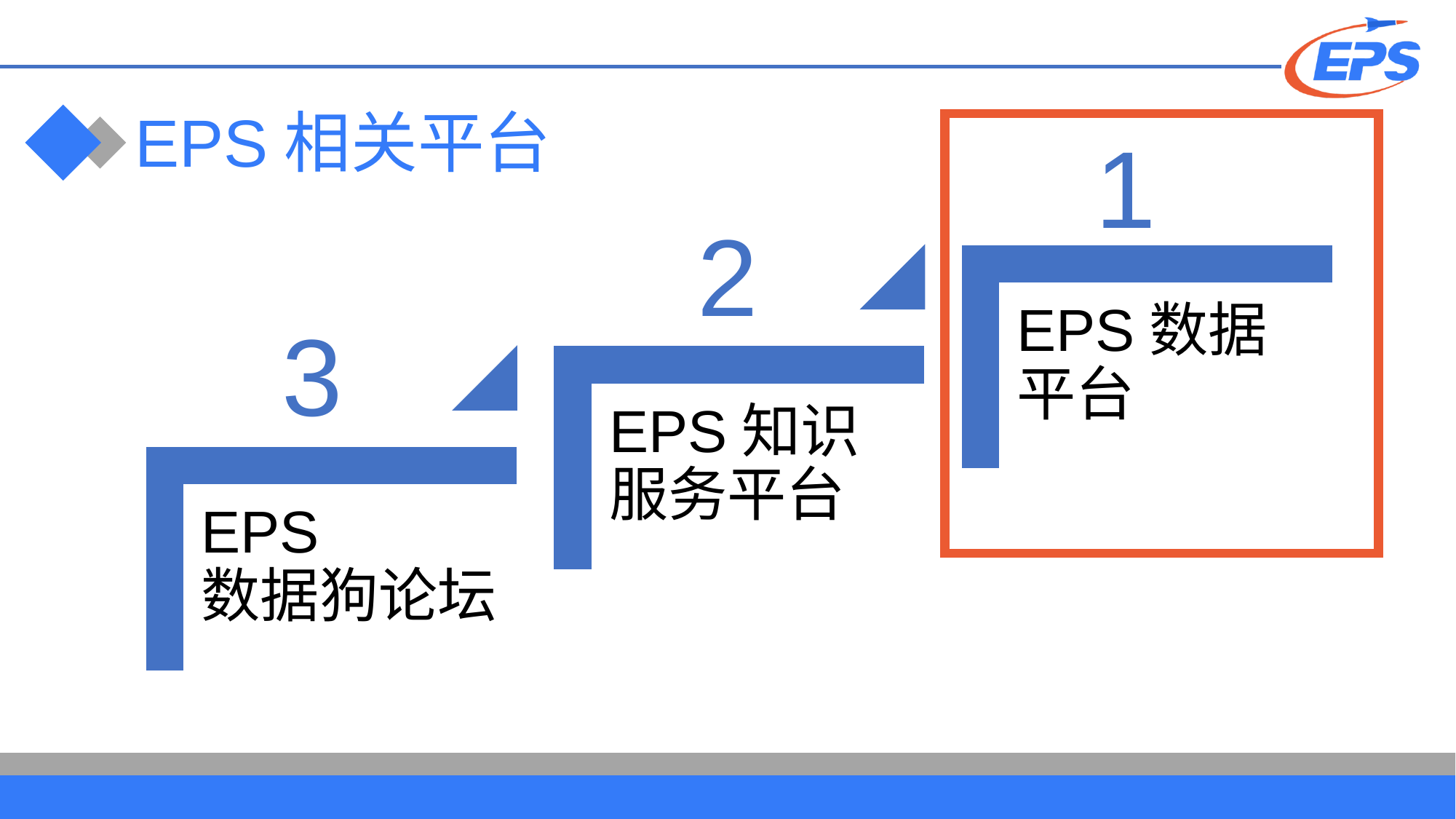

# EPS相关平台

1
2
EPS
数据狗论坛
EPS知识服务平台
EPS数据平台
3